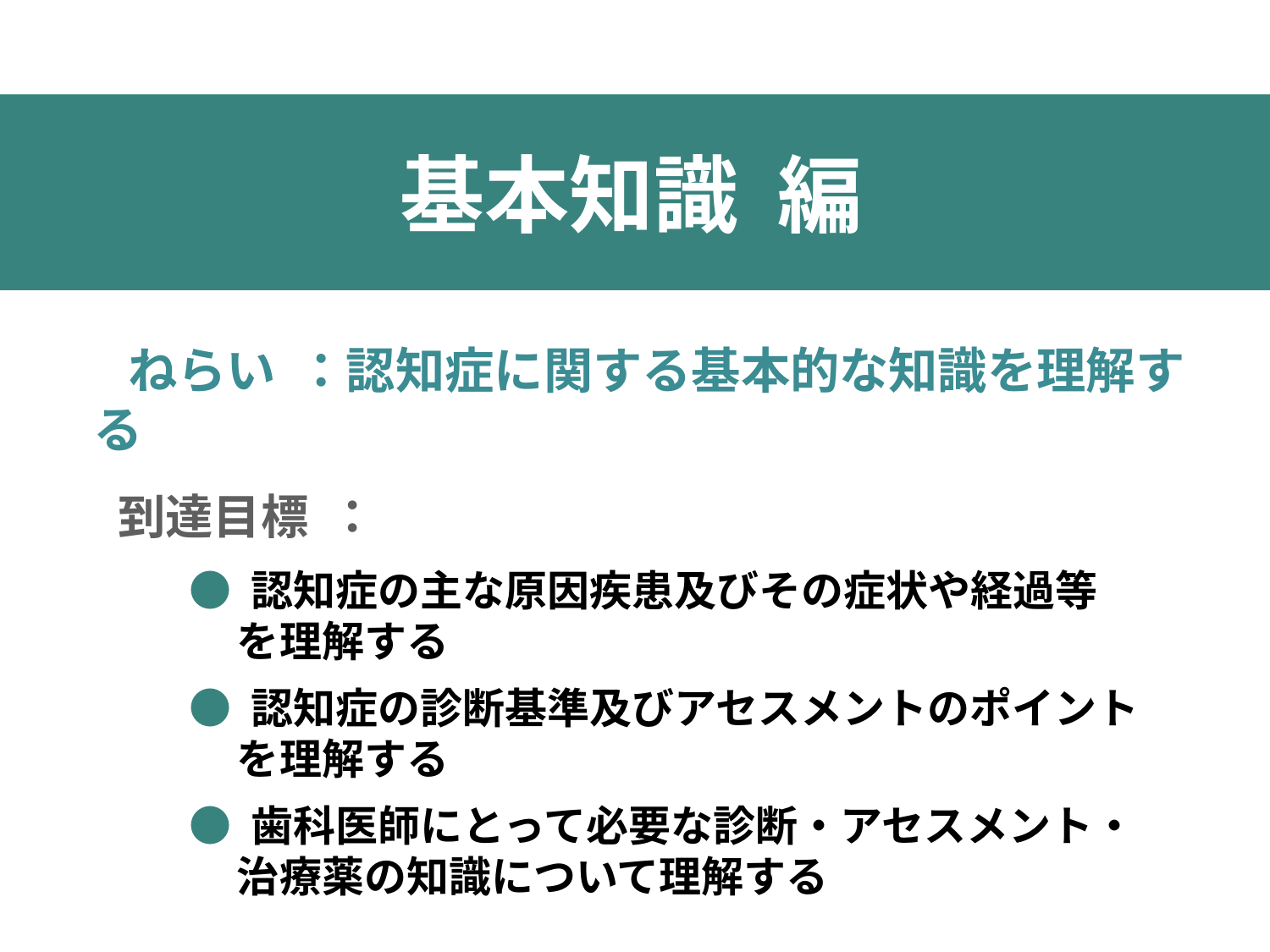

基本知識  編
  ねらい　：認知症に関する基本的な知識を理解する
　　　          　
   到達目標　：
          ● 認知症の主な原因疾患及びその症状や経過等
              を理解する
          ● 認知症の診断基準及びアセスメントのポイント
              を理解する
          ● 歯科医師にとって必要な診断・アセスメント・
              治療薬の知識について理解する